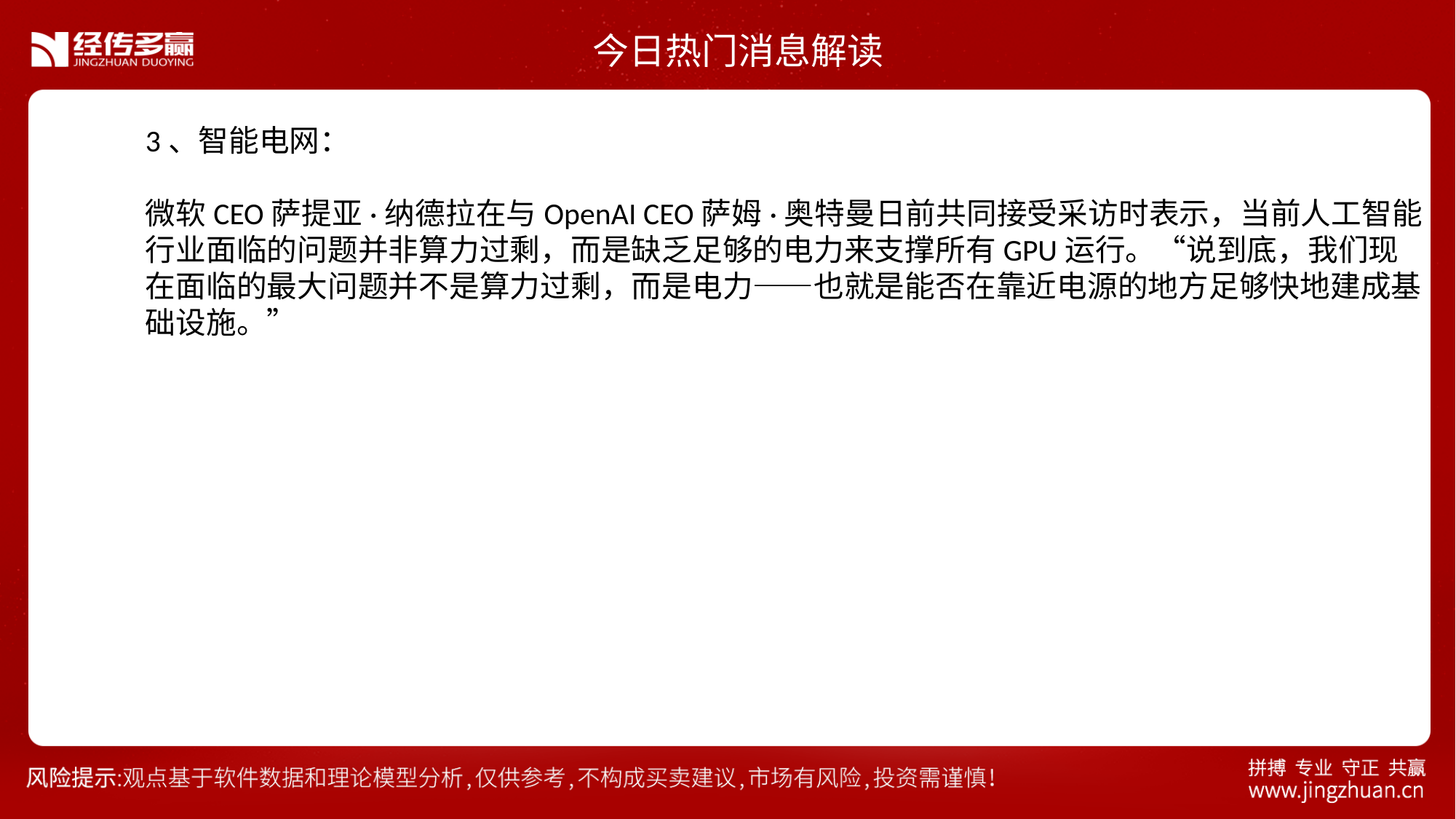

今日热门消息解读
3、智能电网：

微软CEO萨提亚·纳德拉在与OpenAI CEO萨姆·奥特曼日前共同接受采访时表示，当前人工智能行业面临的问题并非算力过剩，而是缺乏足够的电力来支撑所有GPU运行。“说到底，我们现在面临的最大问题并不是算力过剩，而是电力——也就是能否在靠近电源的地方足够快地建成基础设施。”